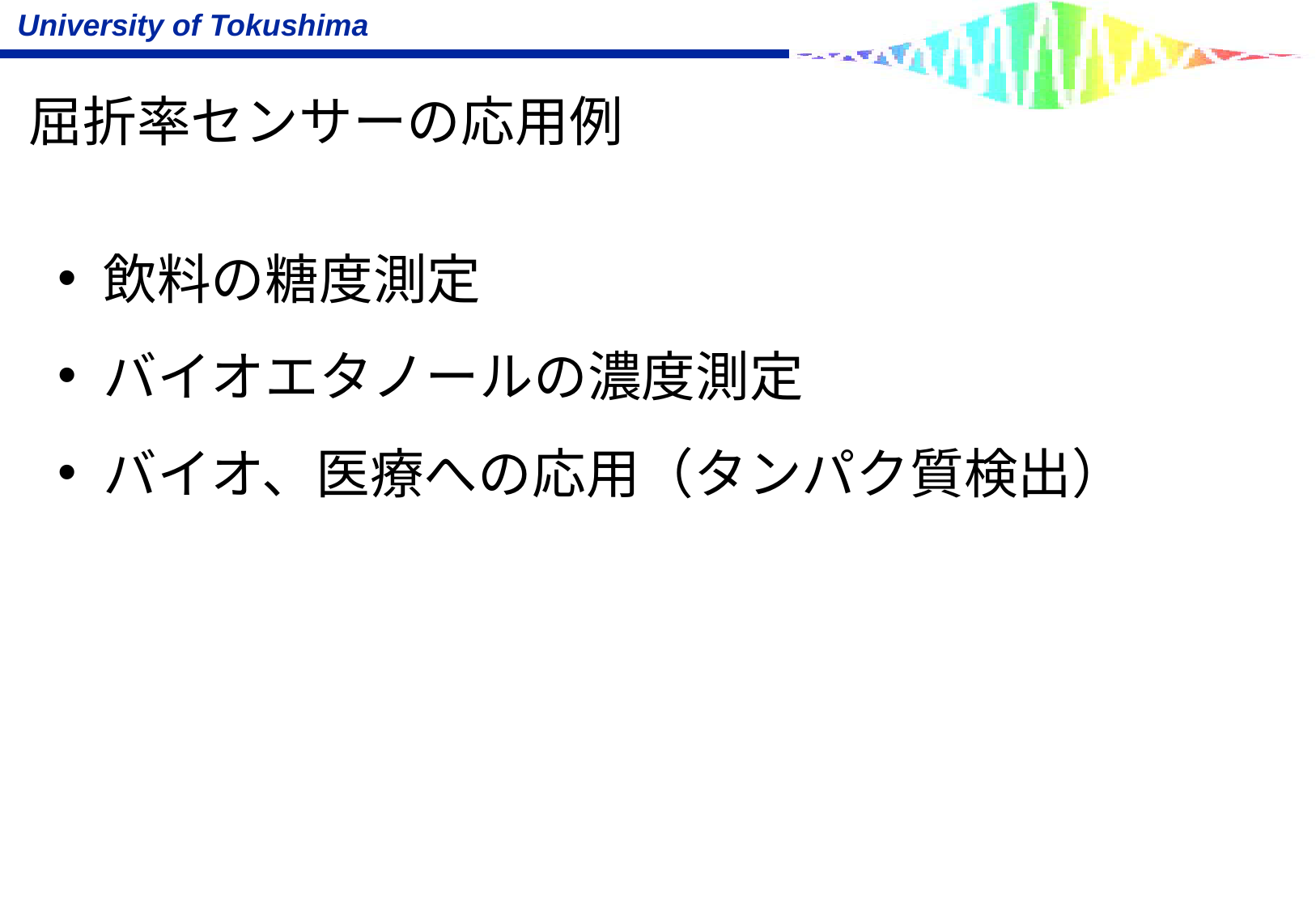

屈折率センサーの応用例
飲料の糖度測定
バイオエタノールの濃度測定
バイオ、医療への応用（タンパク質検出）